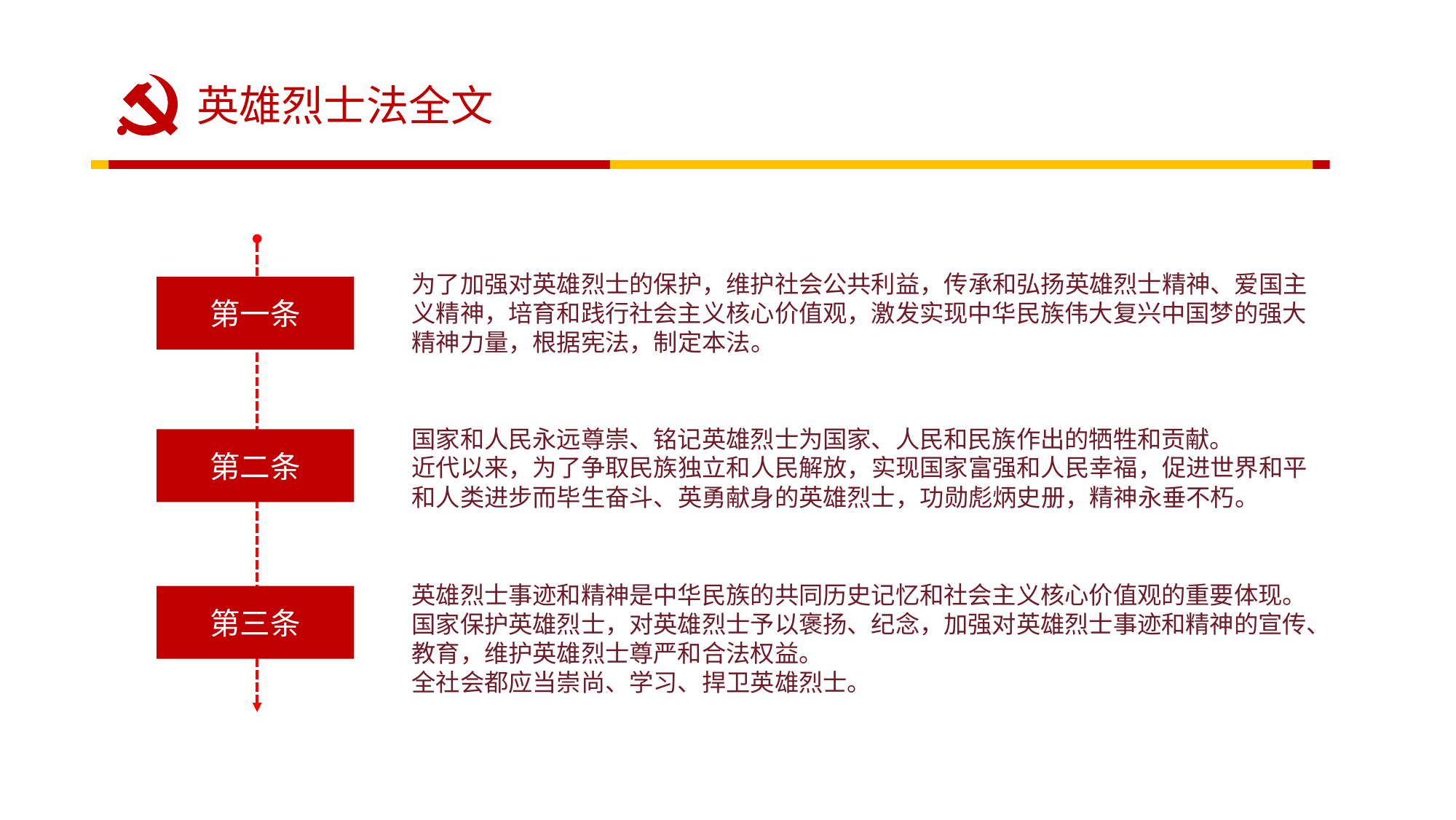

英雄烈士法全文

为了加强对英雄烈士的保护，维护社会公共利益，传承和弘扬英雄烈士精神、爱国主义精神，培育和践行社会主义核心价值观，激发实现中华民族伟大复兴中国梦的强大精神力量，根据宪法，制定本法。
第一条
国家和人民永远尊崇、铭记英雄烈士为国家、人民和民族作出的牺牲和贡献。
近代以来，为了争取民族独立和人民解放，实现国家富强和人民幸福，促进世界和平和人类进步而毕生奋斗、英勇献身的英雄烈士，功勋彪炳史册，精神永垂不朽。
第二条
英雄烈士事迹和精神是中华民族的共同历史记忆和社会主义核心价值观的重要体现。
国家保护英雄烈士，对英雄烈士予以褒扬、纪念，加强对英雄烈士事迹和精神的宣传、教育，维护英雄烈士尊严和合法权益。
全社会都应当崇尚、学习、捍卫英雄烈士。
第三条